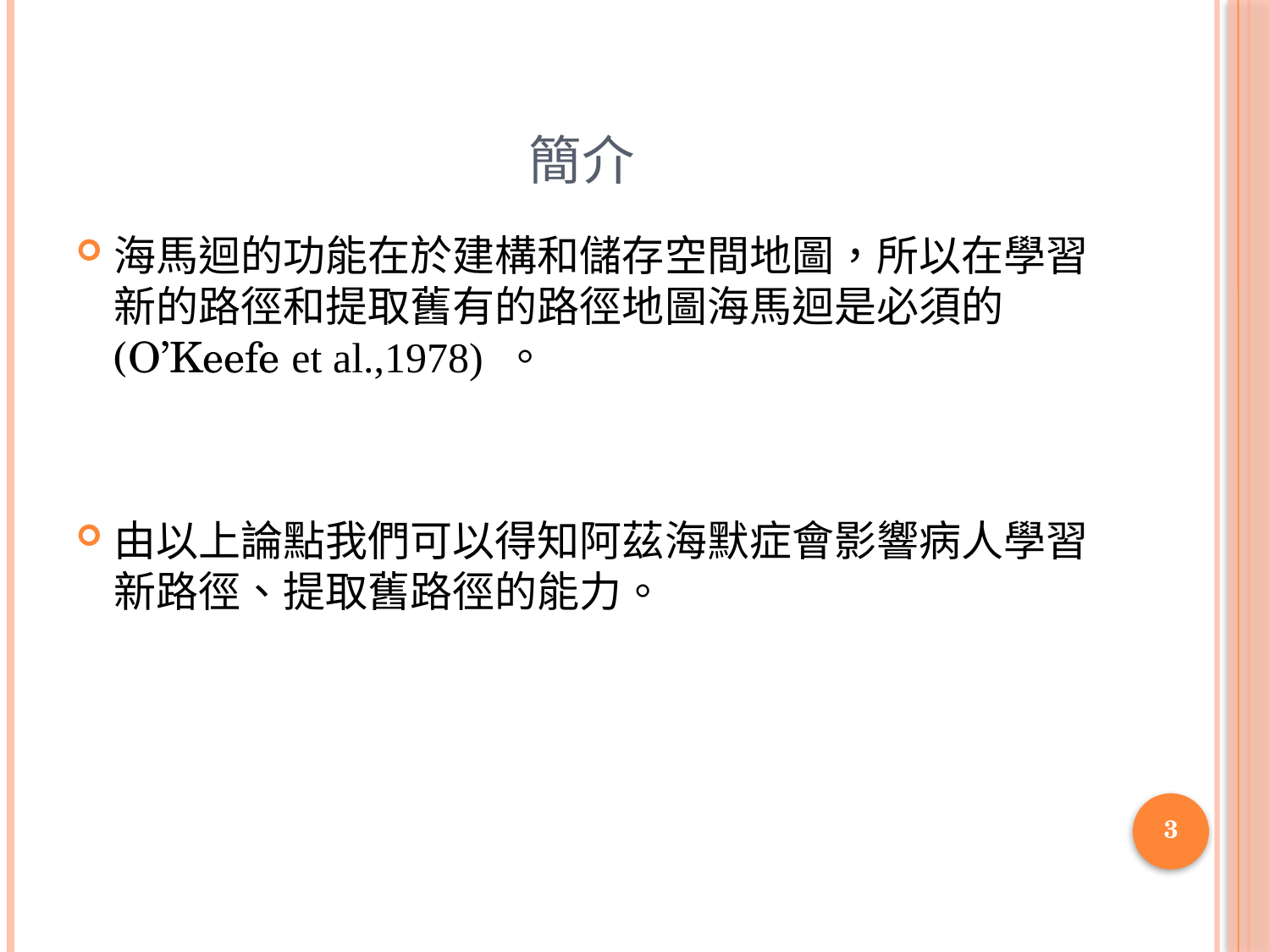

# 簡介
海馬迴的功能在於建構和儲存空間地圖，所以在學習新的路徑和提取舊有的路徑地圖海馬迴是必須的 (O’Keefe et al.,1978) 。

由以上論點我們可以得知阿茲海默症會影響病人學習新路徑、提取舊路徑的能力。

3